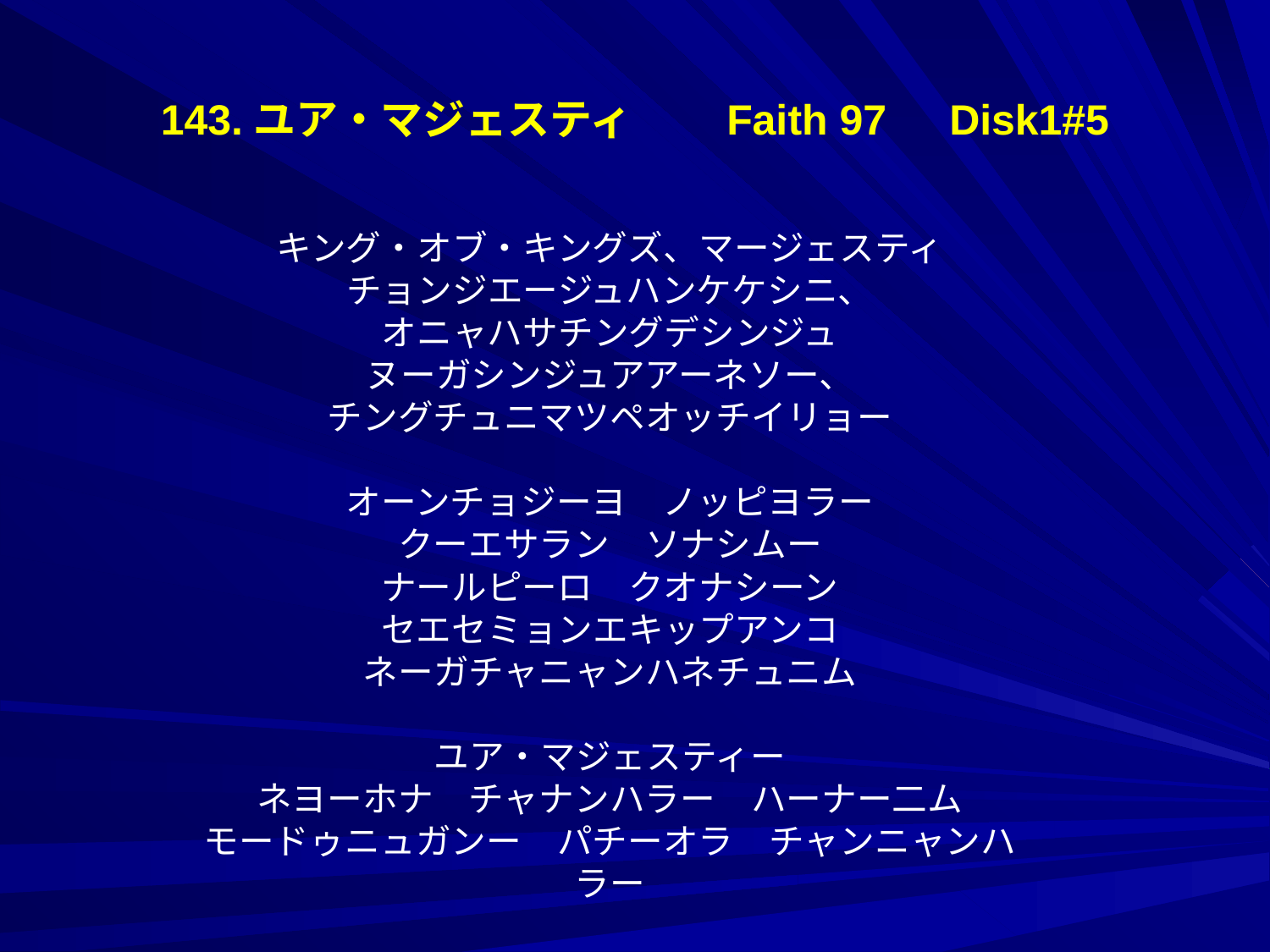

143.ユア・マジェスティ　　Faith 97　Disk1#5
キング・オブ・キングズ、マージェスティ
チョンジエージュハンケケシニ、
オニャハサチングデシンジュ
ヌーガシンジュアアーネソー、
チングチュニマツペオッチイリョー

オーンチョジーヨ　ノッピヨラー
クーエサラン　ソナシムー
ナールピーロ　クオナシーン
セエセミョンエキップアンコ
ネーガチャニャンハネチュニム

ユア・マジェスティー
ネヨーホナ　チャナンハラー　ハーナー二ム
モードゥニュガンー　パチーオラ　チャンニャンハラー